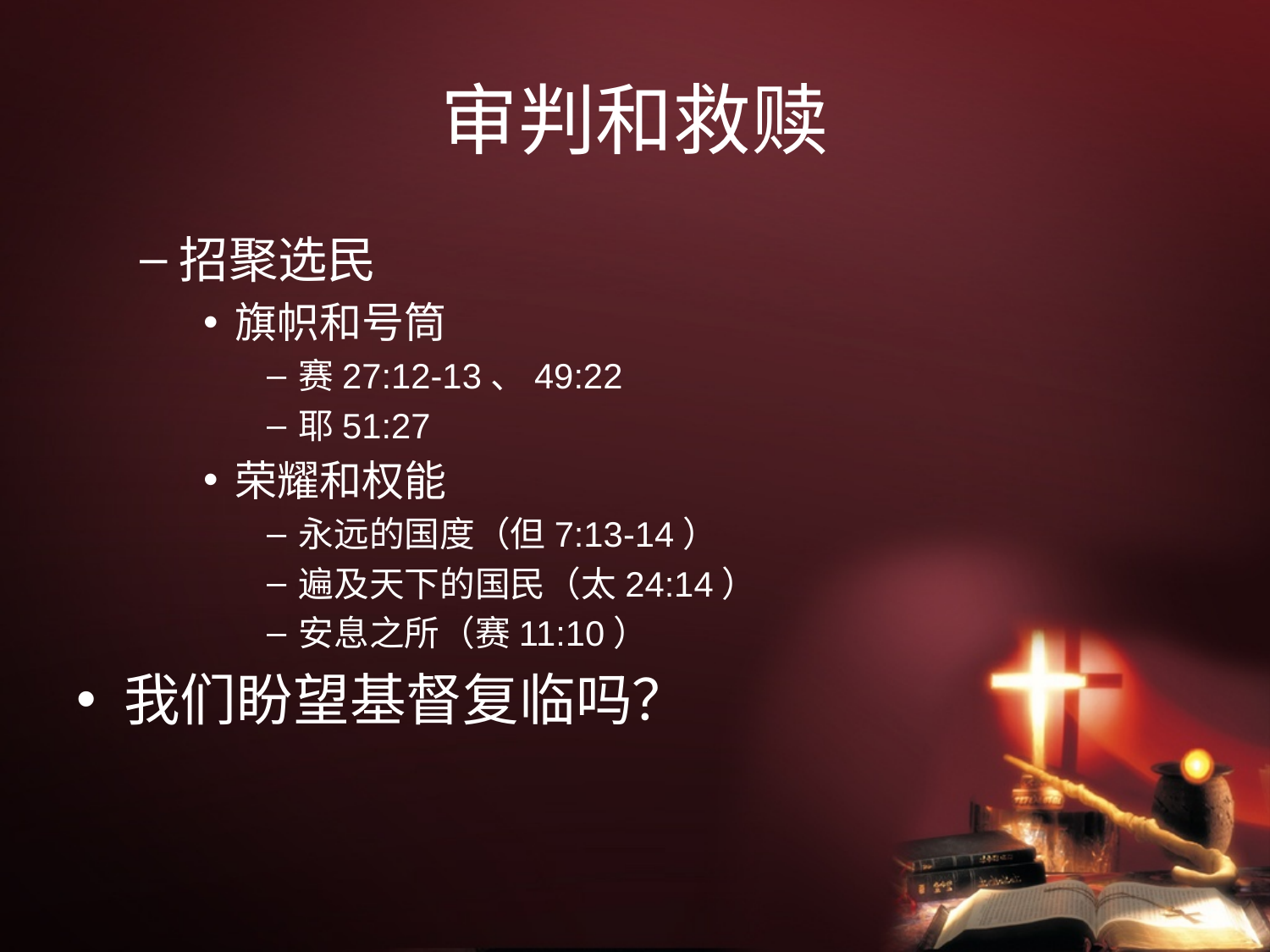

# 审判和救赎
招聚选民
旗帜和号筒
赛27:12-13、49:22
耶51:27
荣耀和权能
永远的国度（但7:13-14）
遍及天下的国民（太24:14）
安息之所（赛11:10）
我们盼望基督复临吗？